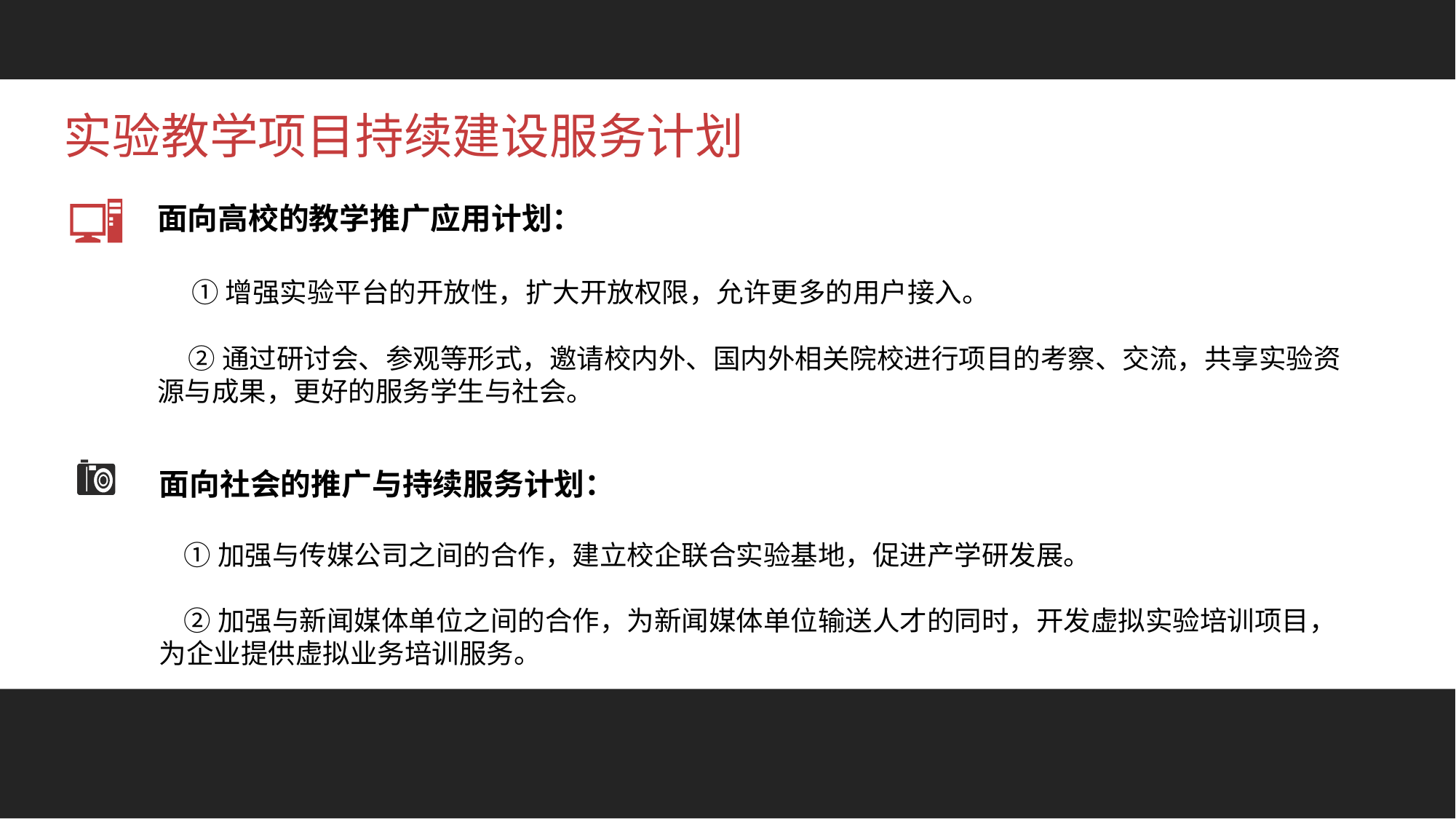

实验教学项目持续建设服务计划
面向高校的教学推广应用计划：

     ①增强实验平台的开放性，扩大开放权限，允许更多的用户接入。

     ②通过研讨会、参观等形式，邀请校内外、国内外相关院校进行项目的考察、交流，共享实验资源与成果，更好的服务学生与社会。

面向社会的推广与持续服务计划：

    ①加强与传媒公司之间的合作，建立校企联合实验基地，促进产学研发展。

    ②加强与新闻媒体单位之间的合作，为新闻媒体单位输送人才的同时，开发虚拟实验培训项目，为企业提供虚拟业务培训服务。